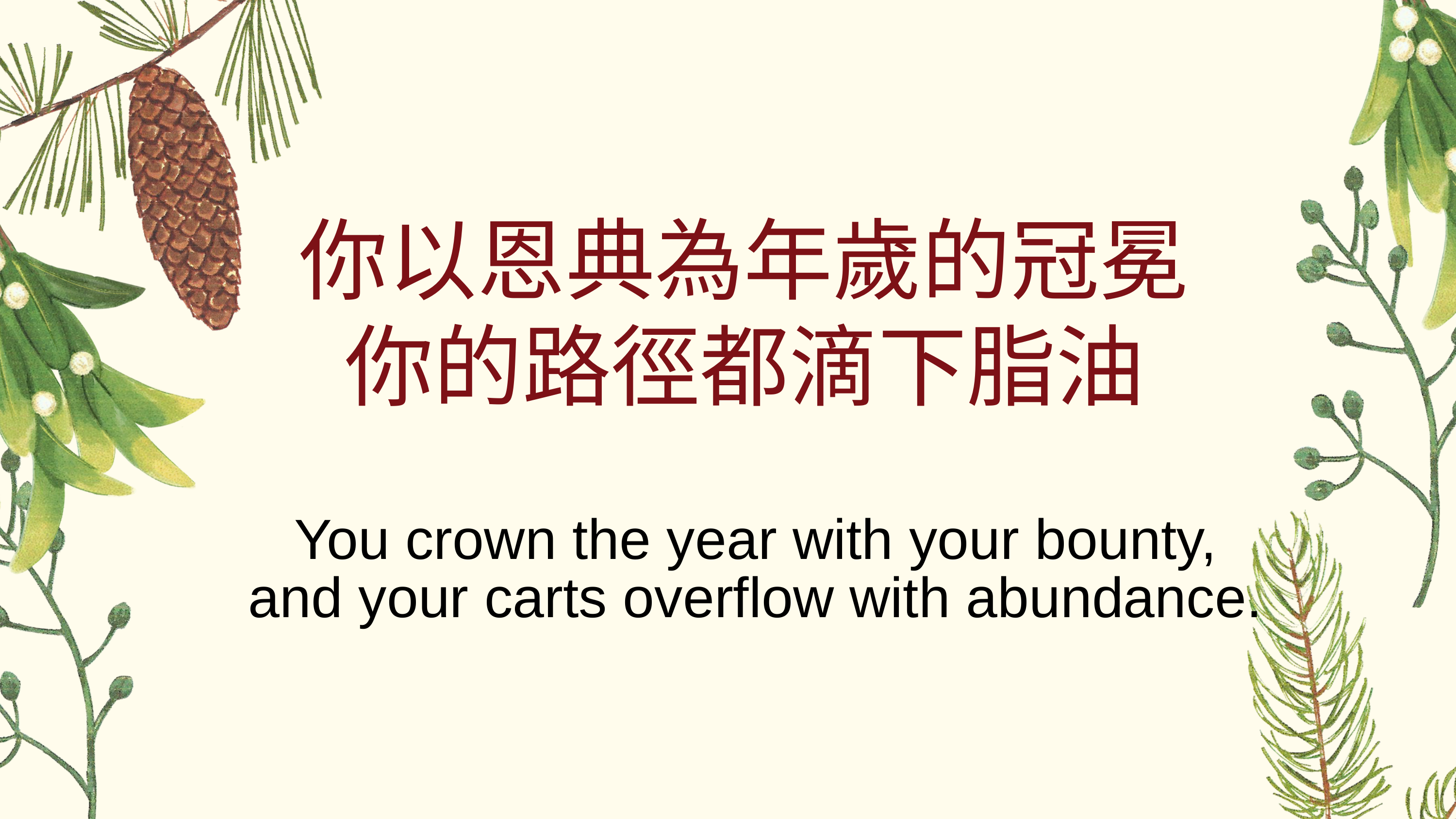

你以恩典為年歲的冠冕
你的路徑都滴下脂油

You crown the year with your bounty,
and your carts overflow with abundance.